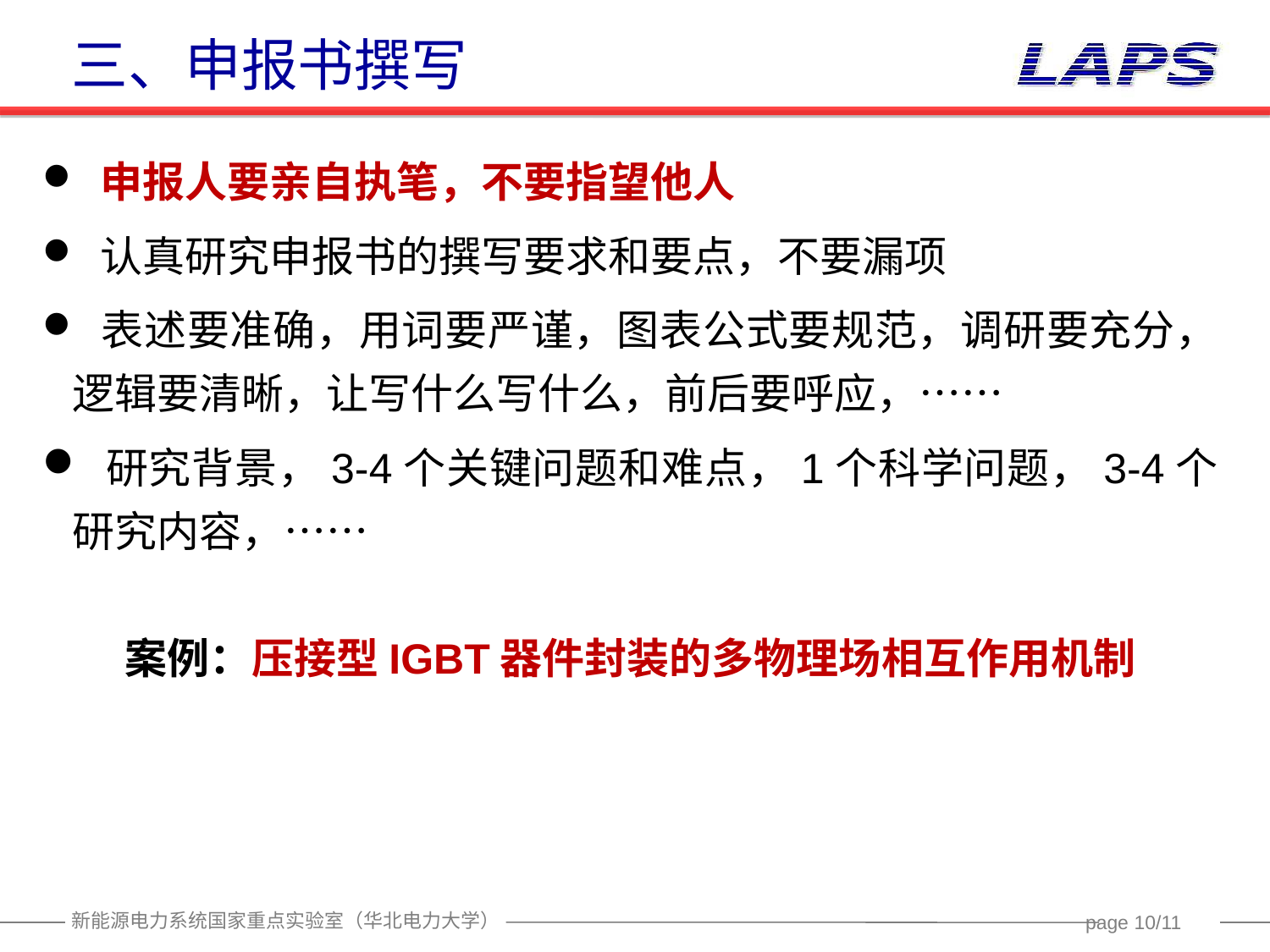

三、申报书撰写
 申报人要亲自执笔，不要指望他人
 认真研究申报书的撰写要求和要点，不要漏项
 表述要准确，用词要严谨，图表公式要规范，调研要充分，逻辑要清晰，让写什么写什么，前后要呼应，……
 研究背景，3-4个关键问题和难点，1个科学问题，3-4个研究内容，……

案例：压接型IGBT器件封装的多物理场相互作用机制